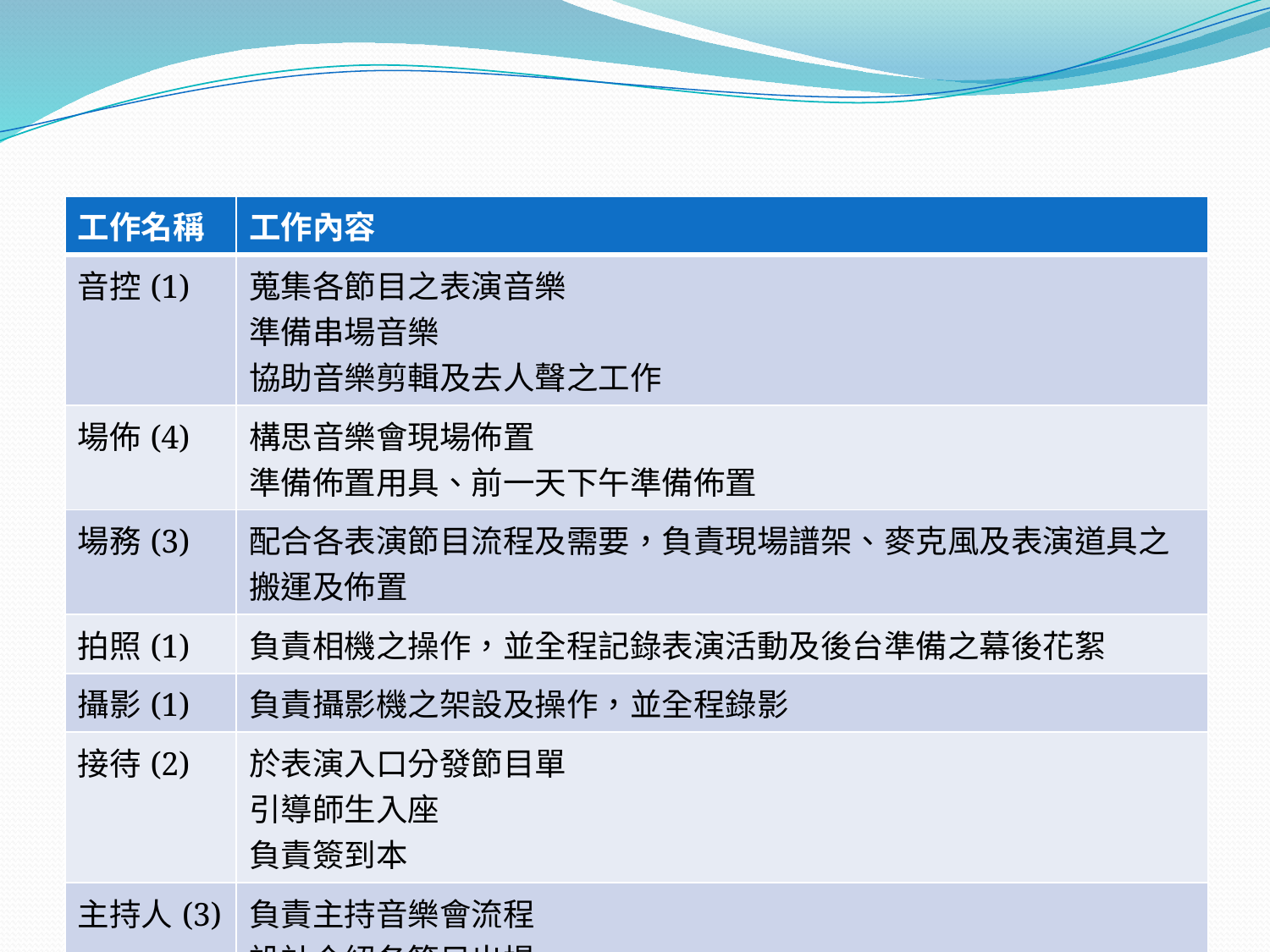

#
| 工作名稱 | 工作內容 |
| --- | --- |
| 音控(1) | 蒐集各節目之表演音樂 準備串場音樂 協助音樂剪輯及去人聲之工作 |
| 場佈(4) | 構思音樂會現場佈置 準備佈置用具、前一天下午準備佈置 |
| 場務(3) | 配合各表演節目流程及需要，負責現場譜架、麥克風及表演道具之搬運及佈置 |
| 拍照(1) | 負責相機之操作，並全程記錄表演活動及後台準備之幕後花絮 |
| 攝影(1) | 負責攝影機之架設及操作，並全程錄影 |
| 接待(2) | 於表演入口分發節目單 引導師生入座 負責簽到本 |
| 主持人(3) | 負責主持音樂會流程 設計介紹各節目出場 適時炒熱場內氣氛 |